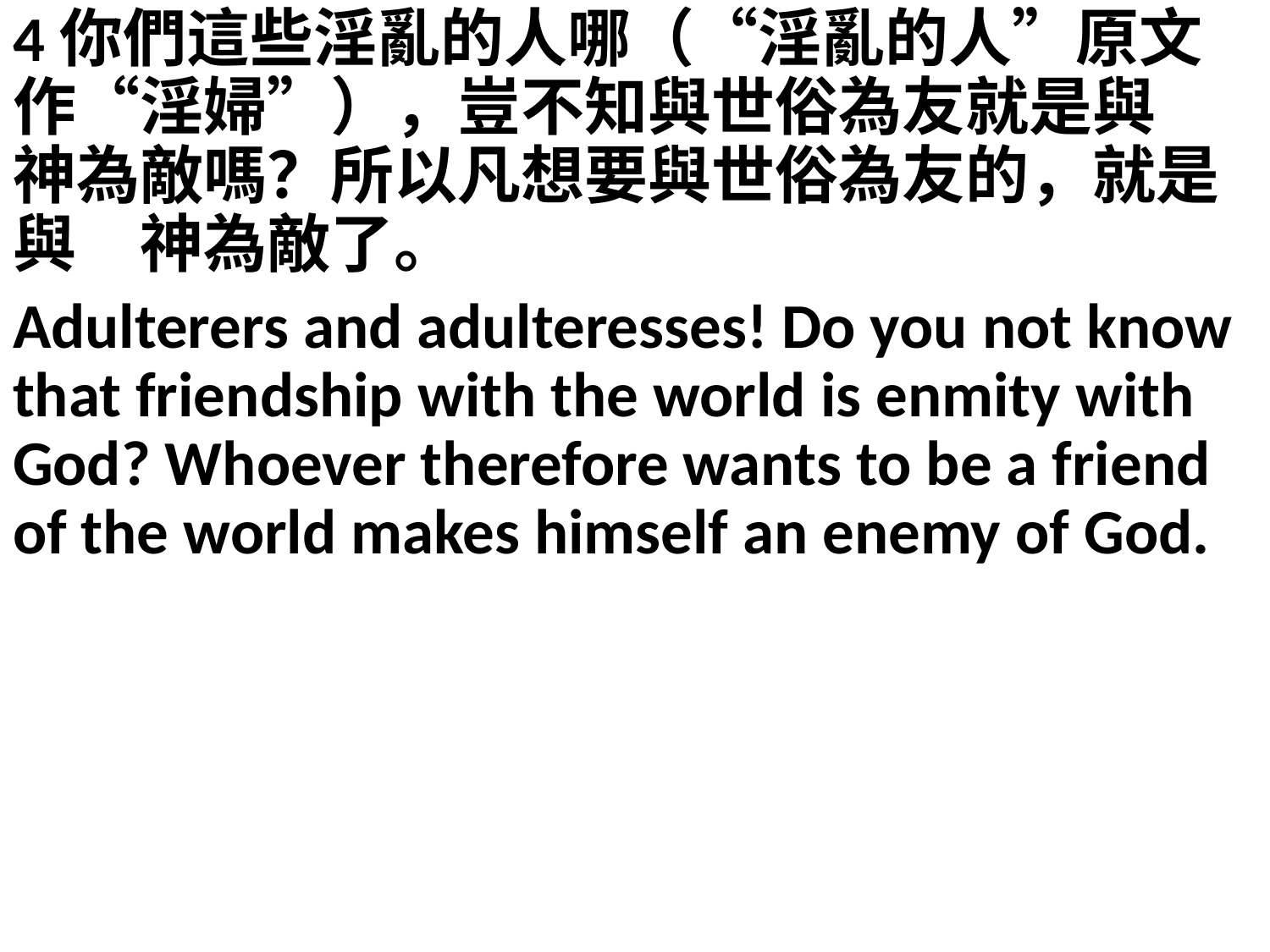

4你們這些淫亂的人哪（“淫亂的人”原文作“淫婦”），豈不知與世俗為友就是與　神為敵嗎？所以凡想要與世俗為友的，就是與　神為敵了。
Adulterers and adulteresses! Do you not know that friendship with the world is enmity with God? Whoever therefore wants to be a friend of the world makes himself an enemy of God.